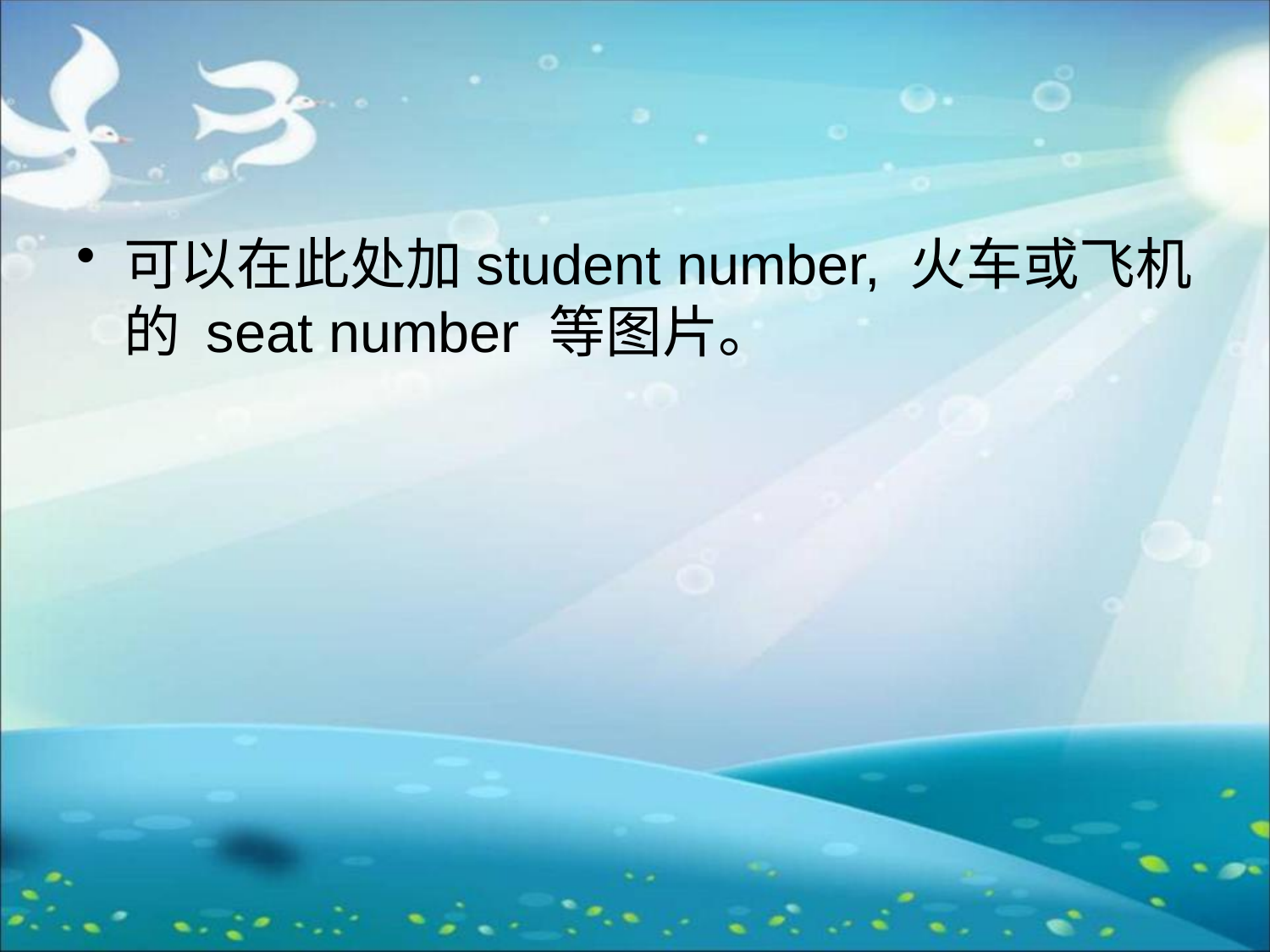

#
可以在此处加student number, 火车或飞机的 seat number 等图片。